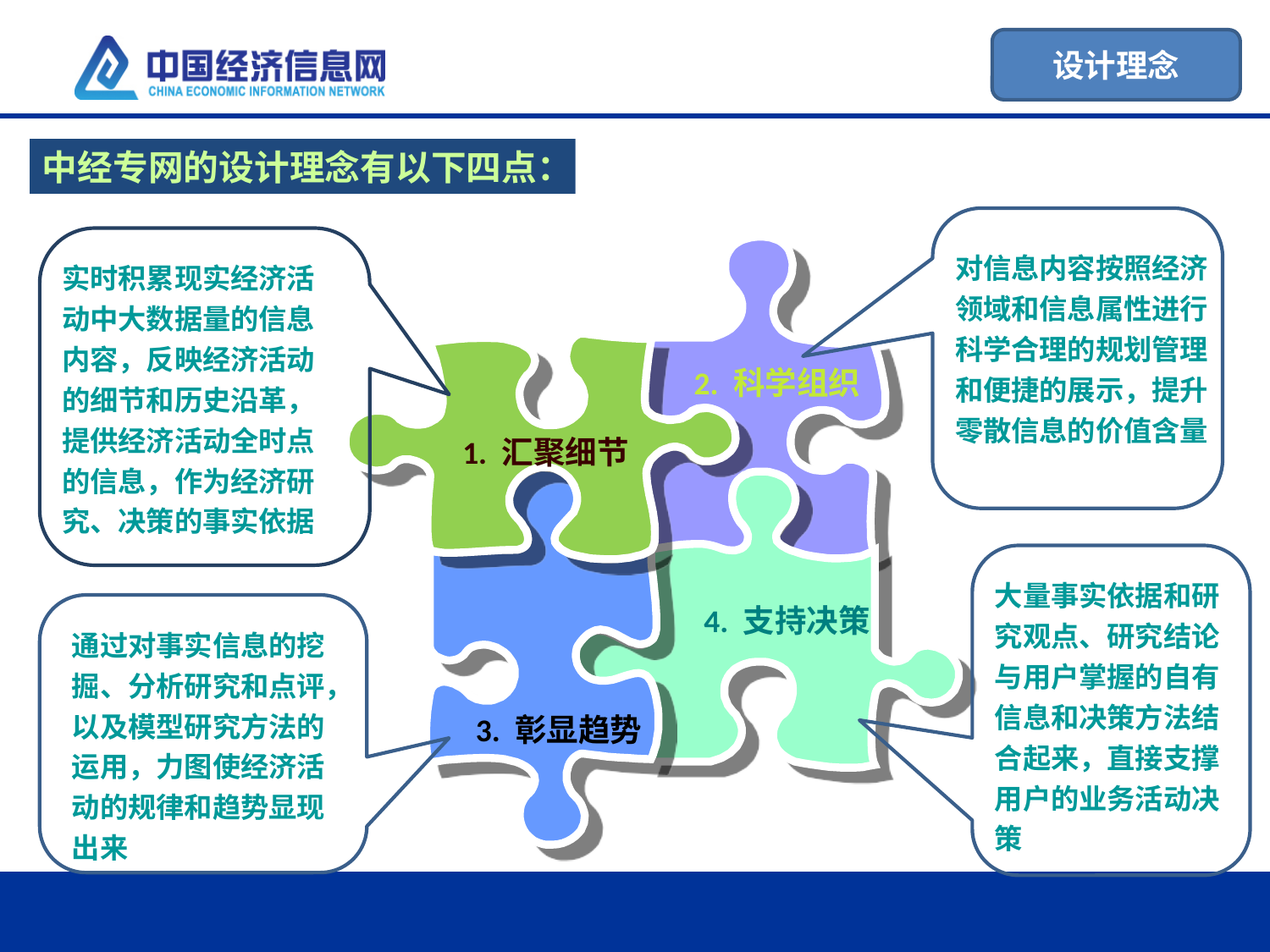

设计理念
中经专网的设计理念有以下四点：

1. 汇聚细节
对信息内容按照经济领域和信息属性进行科学合理的规划管理和便捷的展示，提升零散信息的价值含量
实时积累现实经济活动中大数据量的信息内容，反映经济活动的细节和历史沿革，提供经济活动全时点的信息，作为经济研究、决策的事实依据
2. 科学组织

大量事实依据和研究观点、研究结论与用户掌握的自有信息和决策方法结合起来，直接支撑用户的业务活动决策

4. 支持决策
通过对事实信息的挖掘、分析研究和点评，以及模型研究方法的运用，力图使经济活动的规律和趋势显现出来
3. 彰显趋势